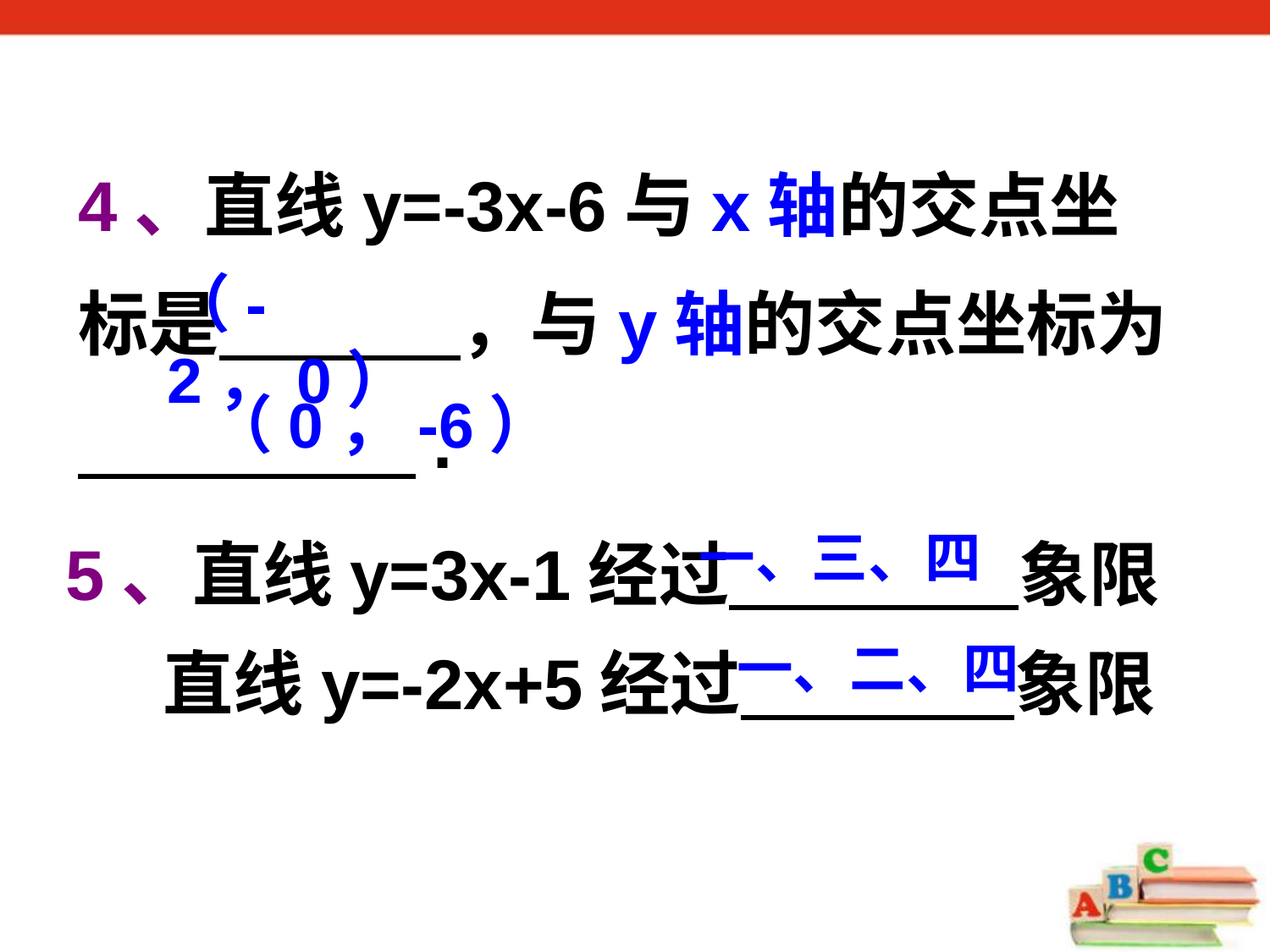

4、直线y=-3x-6与x轴的交点坐标是               ，与y轴的交点坐标为                      .
（-2，0）
（0，-6）
5、直线y=3x-1经过                  象限
     直线y=-2x+5经过                 象限
一、三、四
一、二、四